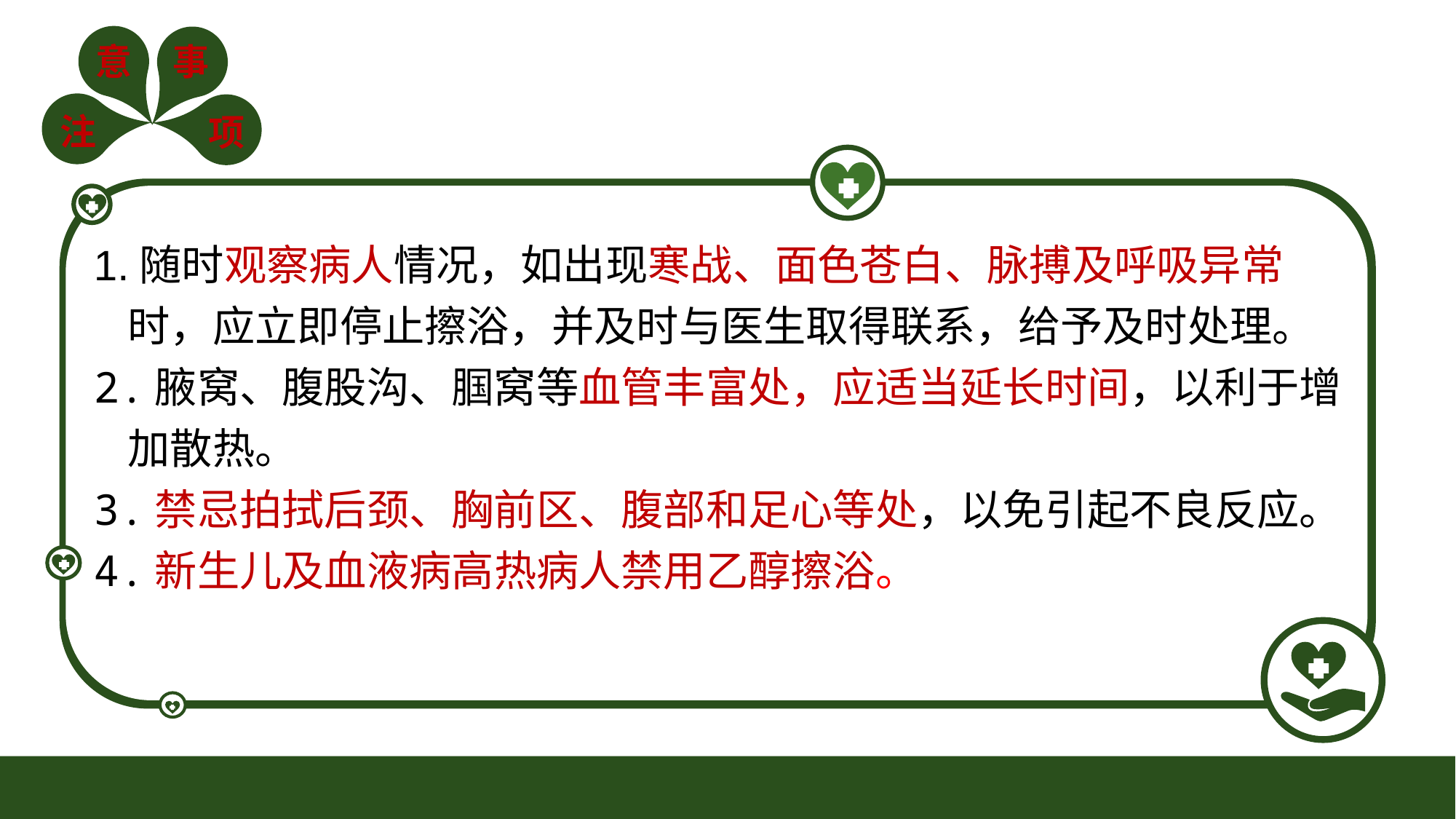

1.随时观察病人情况，如出现寒战、面色苍白、脉搏及呼吸异常时，应立即停止擦浴，并及时与医生取得联系，给予及时处理。
2.腋窝、腹股沟、腘窝等血管丰富处，应适当延长时间，以利于增加散热。
3.禁忌拍拭后颈、胸前区、腹部和足心等处，以免引起不良反应。
4.新生儿及血液病高热病人禁用乙醇擦浴。